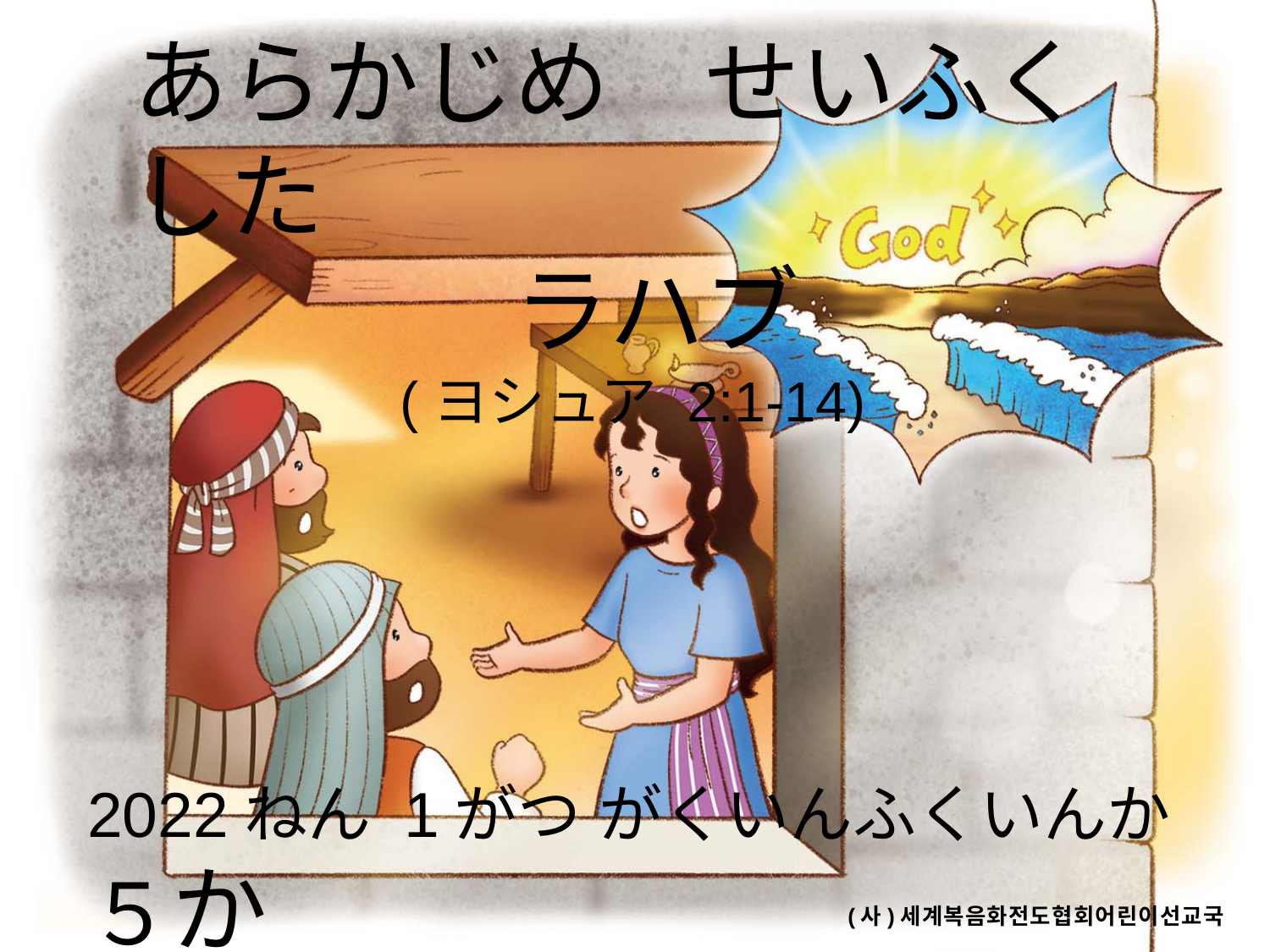

あらかじめ　せいふくした
　　　　ラハブ
(ヨシュア 2:1-14)
2022ねん 1がつ がくいんふくいんか５か
(사)세계복음화전도협회어린이선교국